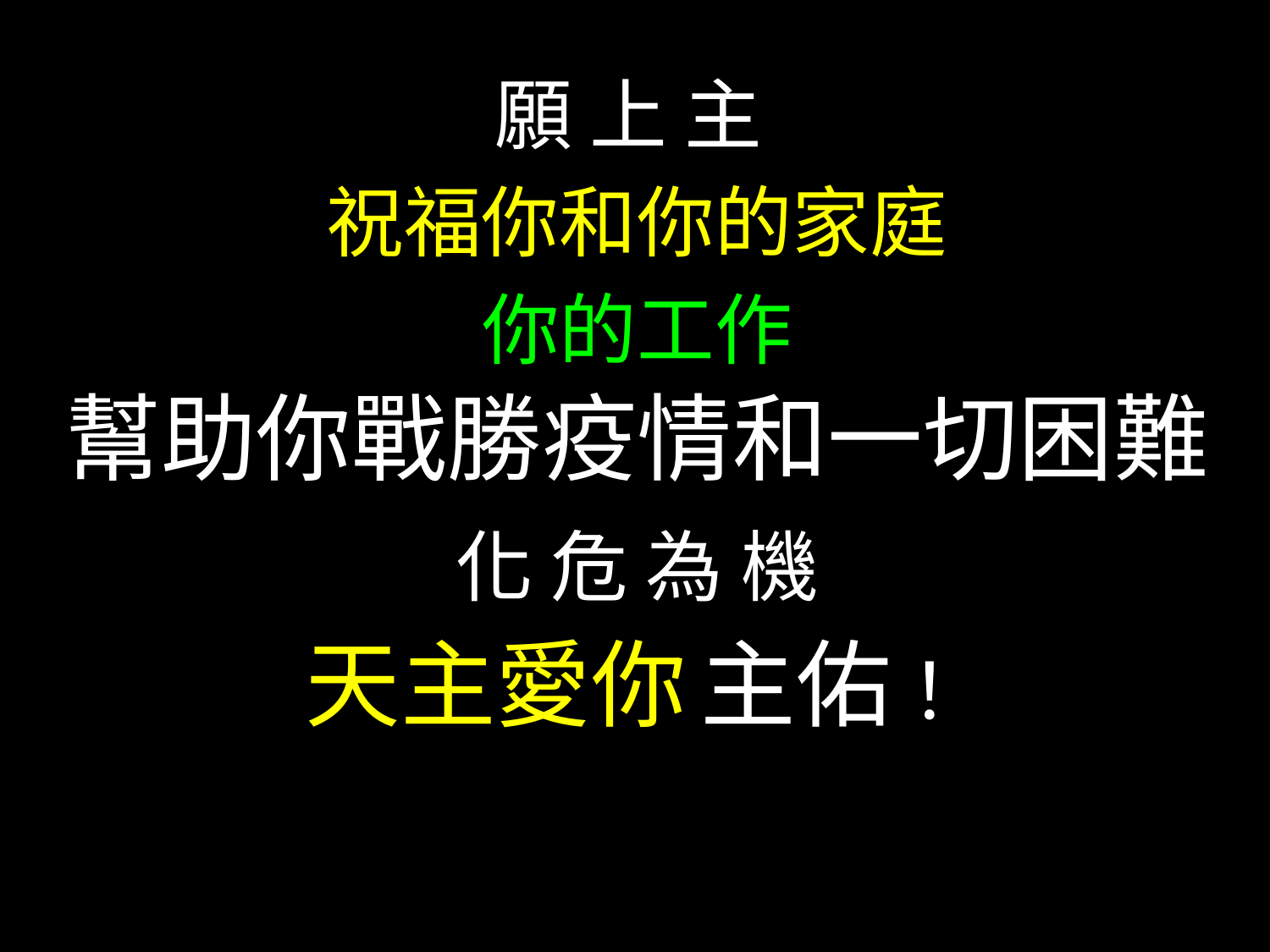

願 上 主
祝福你和你的家庭
你的工作
幫助你戰勝疫情和一切困難
化 危 為 機
天主愛你 主佑！